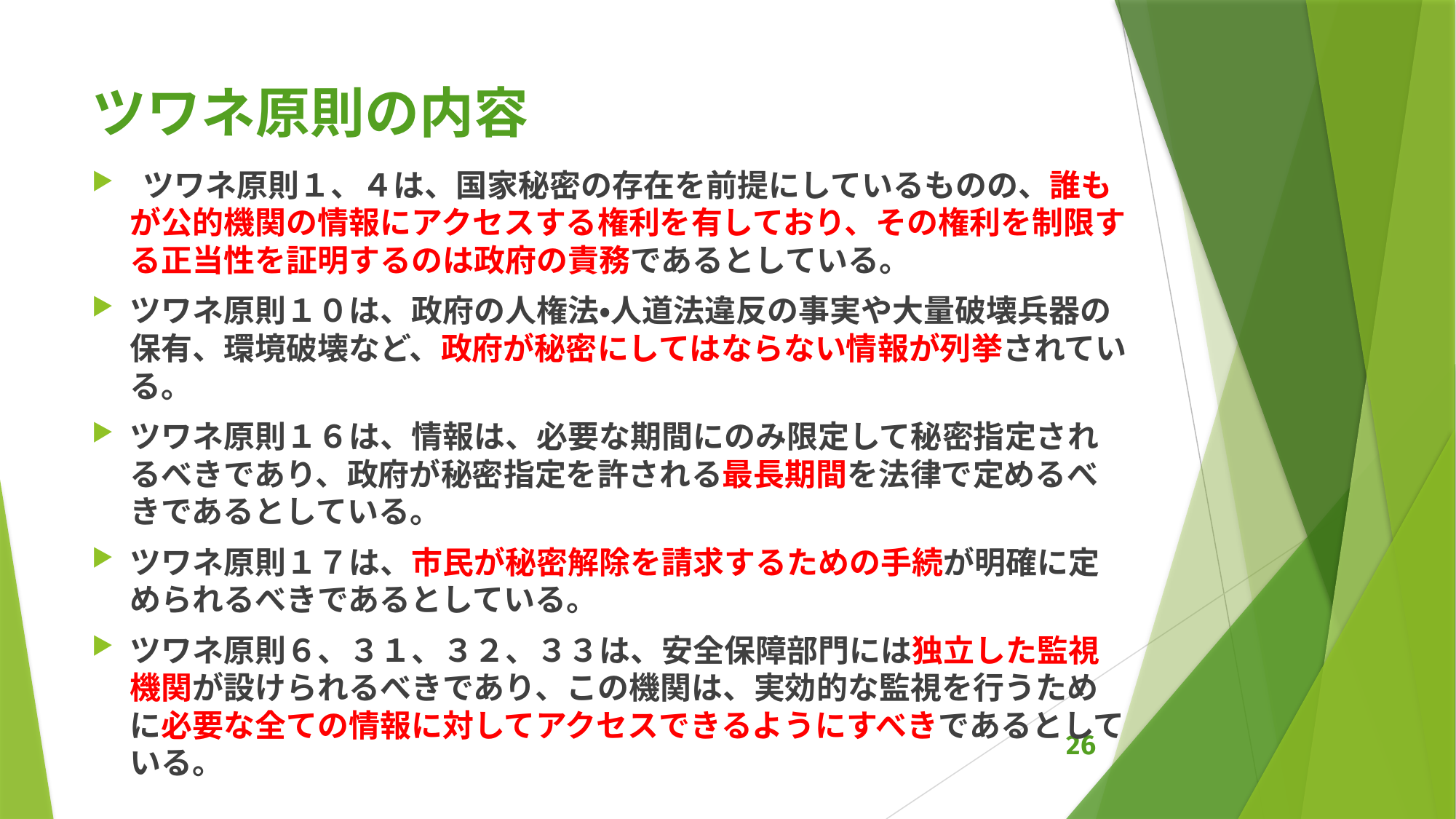

# ツワネ原則の内容
 ツワネ原則１、４は、国家秘密の存在を前提にしているものの、誰もが公的機関の情報にアクセスする権利を有しており、その権利を制限する正当性を証明するのは政府の責務であるとしている。
ツワネ原則１０は、政府の人権法・人道法違反の事実や大量破壊兵器の保有、環境破壊など、政府が秘密にしてはならない情報が列挙されている。
ツワネ原則１６は、情報は、必要な期間にのみ限定して秘密指定されるべきであり、政府が秘密指定を許される最長期間を法律で定めるべきであるとしている。
ツワネ原則１７は、市民が秘密解除を請求するための手続が明確に定められるべきであるとしている。
ツワネ原則６、３１、３２、３３は、安全保障部門には独立した監視機関が設けられるべきであり、この機関は、実効的な監視を行うために必要な全ての情報に対してアクセスできるようにすべきであるとしている。
26